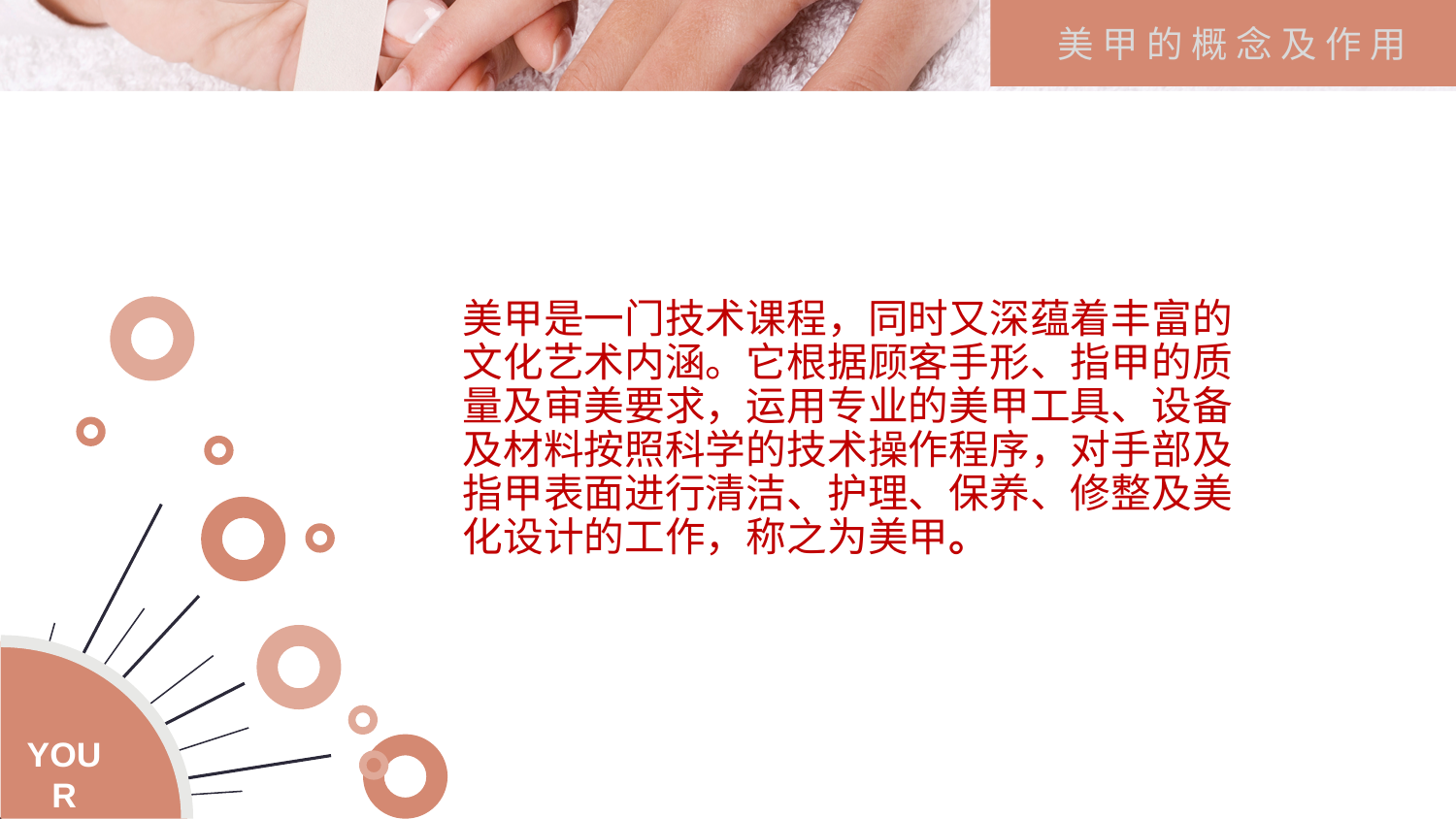

美 甲 的 概 念 及 作 用
美甲是一门技术课程，同时又深蕴着丰富的文化艺术内涵。它根据顾客手形、指甲的质量及审美要求，运用专业的美甲工具、设备及材料按照科学的技术操作程序，对手部及指甲表面进行清洁、护理、保养、修整及美化设计的工作，称之为美甲。

YOUR TITLE